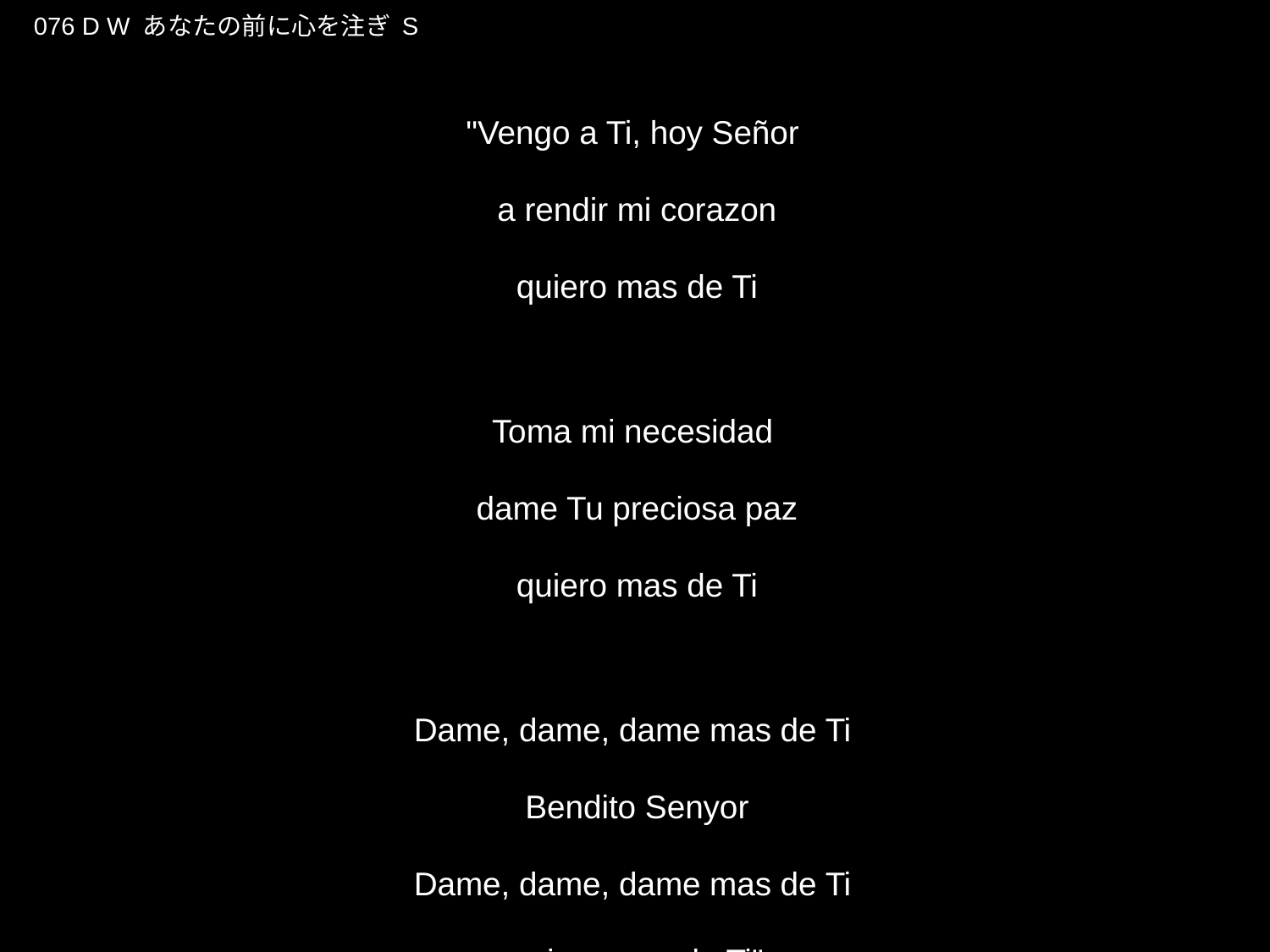

あなたのまえにこころをそそぎ
★W
076 D W あなたの前に心を注ぎ S
★３
"Vengo a Ti, hoy Señor
a rendir mi corazon
quiero mas de Ti
Toma mi necesidad
dame Tu preciosa paz
quiero mas de Ti
Dame, dame, dame mas de Ti
Bendito Senyor
Dame, dame, dame mas de Ti
quiero mas de Ti"